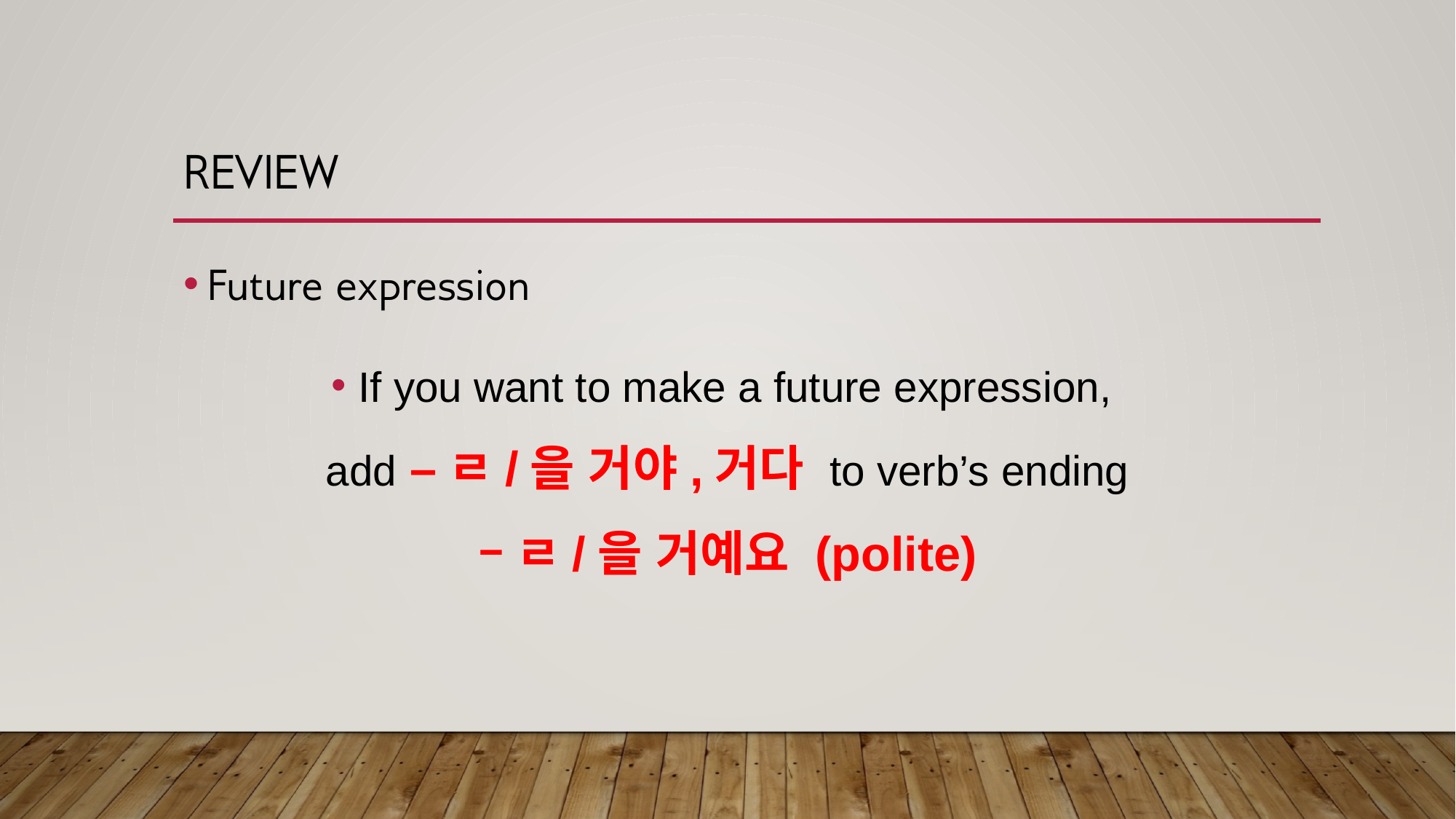

# Review
Future expression
If you want to make a future expression,
add –ㄹ/을 거야,거다 to verb’s ending
–ㄹ/을 거예요 (polite)